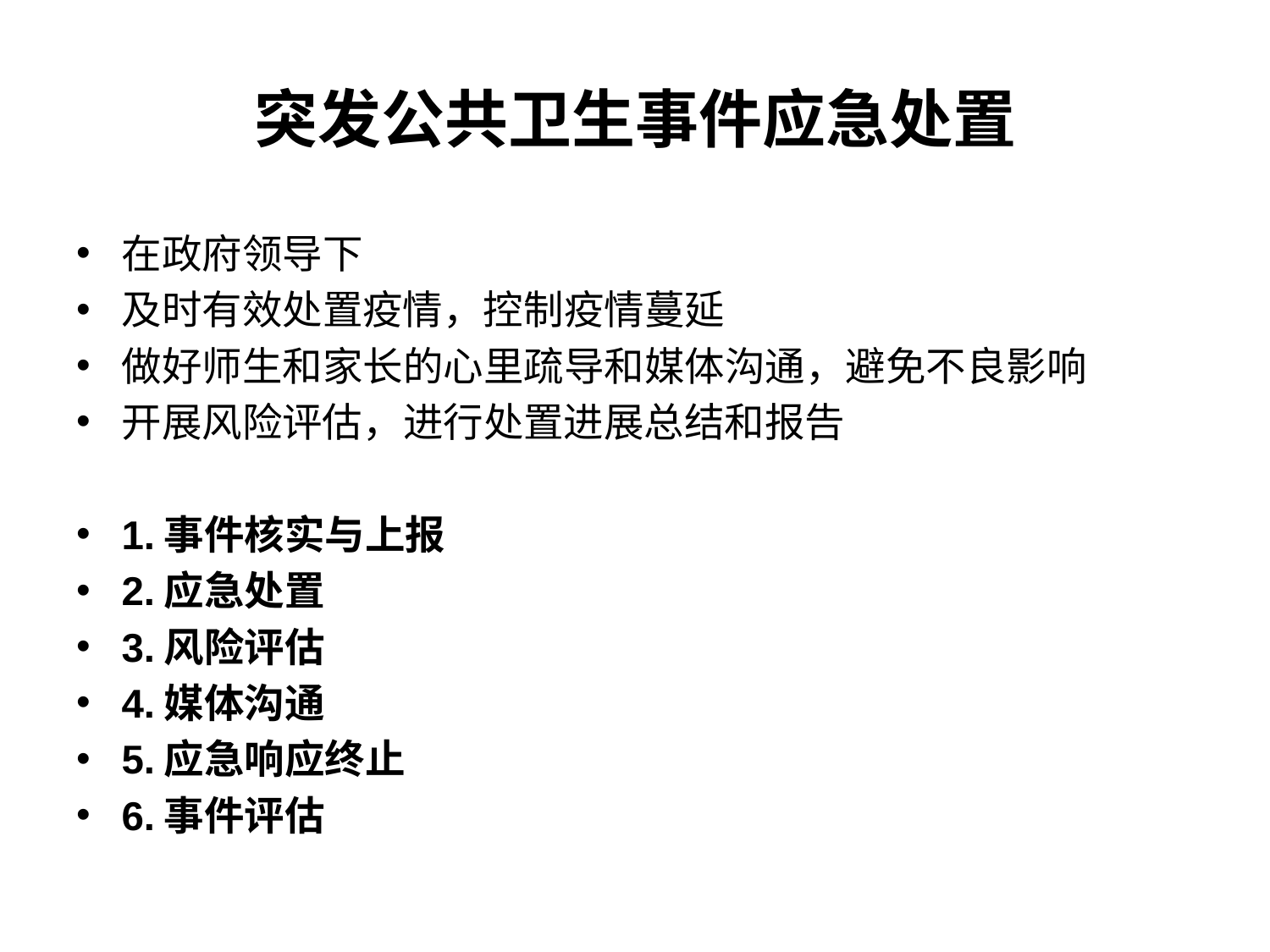

# 突发公共卫生事件应急处置
在政府领导下
及时有效处置疫情，控制疫情蔓延
做好师生和家长的心里疏导和媒体沟通，避免不良影响
开展风险评估，进行处置进展总结和报告

1.事件核实与上报
2.应急处置
3.风险评估
4.媒体沟通
5.应急响应终止
6.事件评估